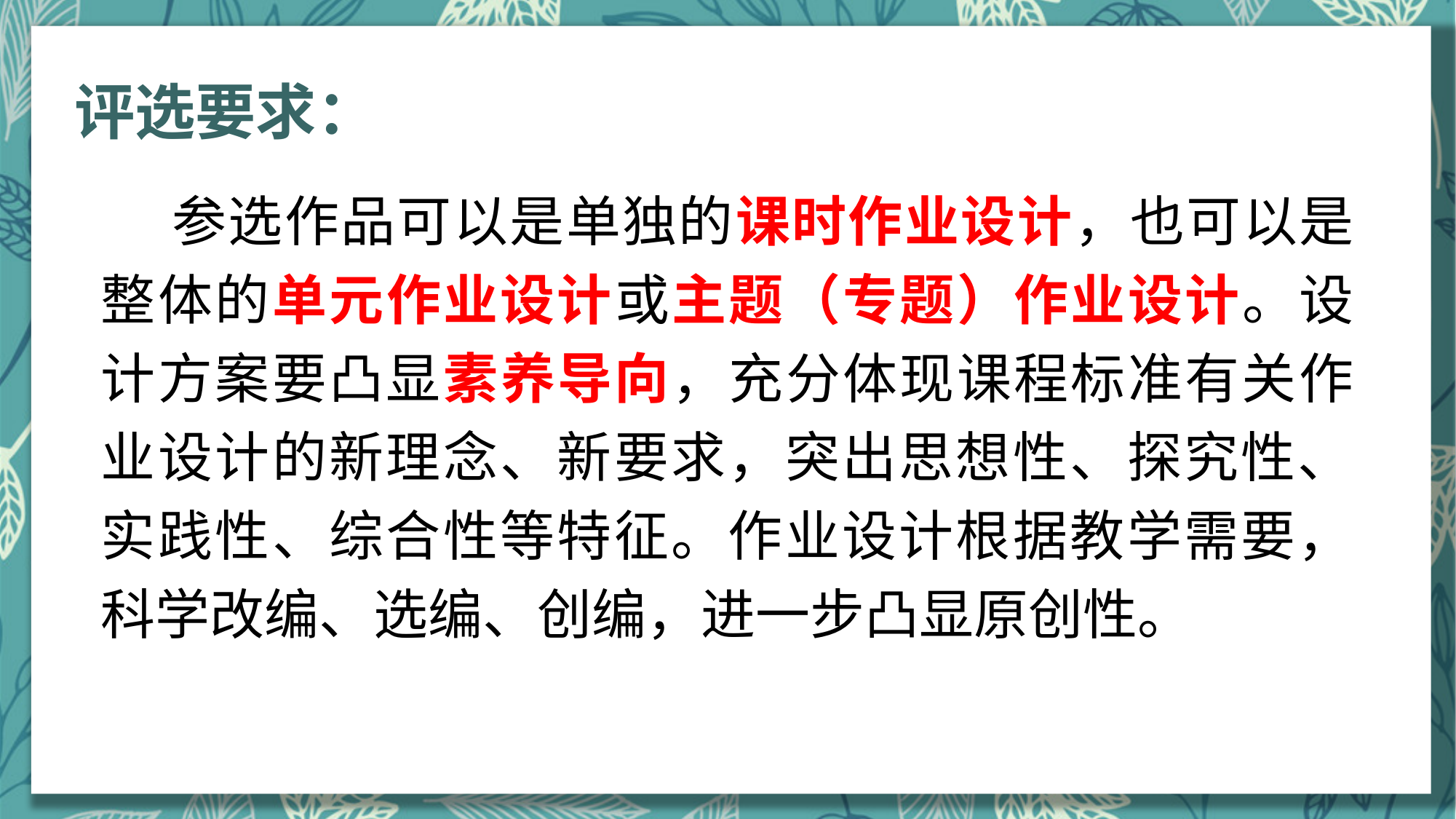

评选要求：
    参选作品可以是单独的课时作业设计，也可以是整体的单元作业设计或主题（专题）作业设计。设计方案要凸显素养导向，充分体现课程标准有关作业设计的新理念、新要求，突出思想性、探究性、实践性、综合性等特征。作业设计根据教学需要，科学改编、选编、创编，进一步凸显原创性。